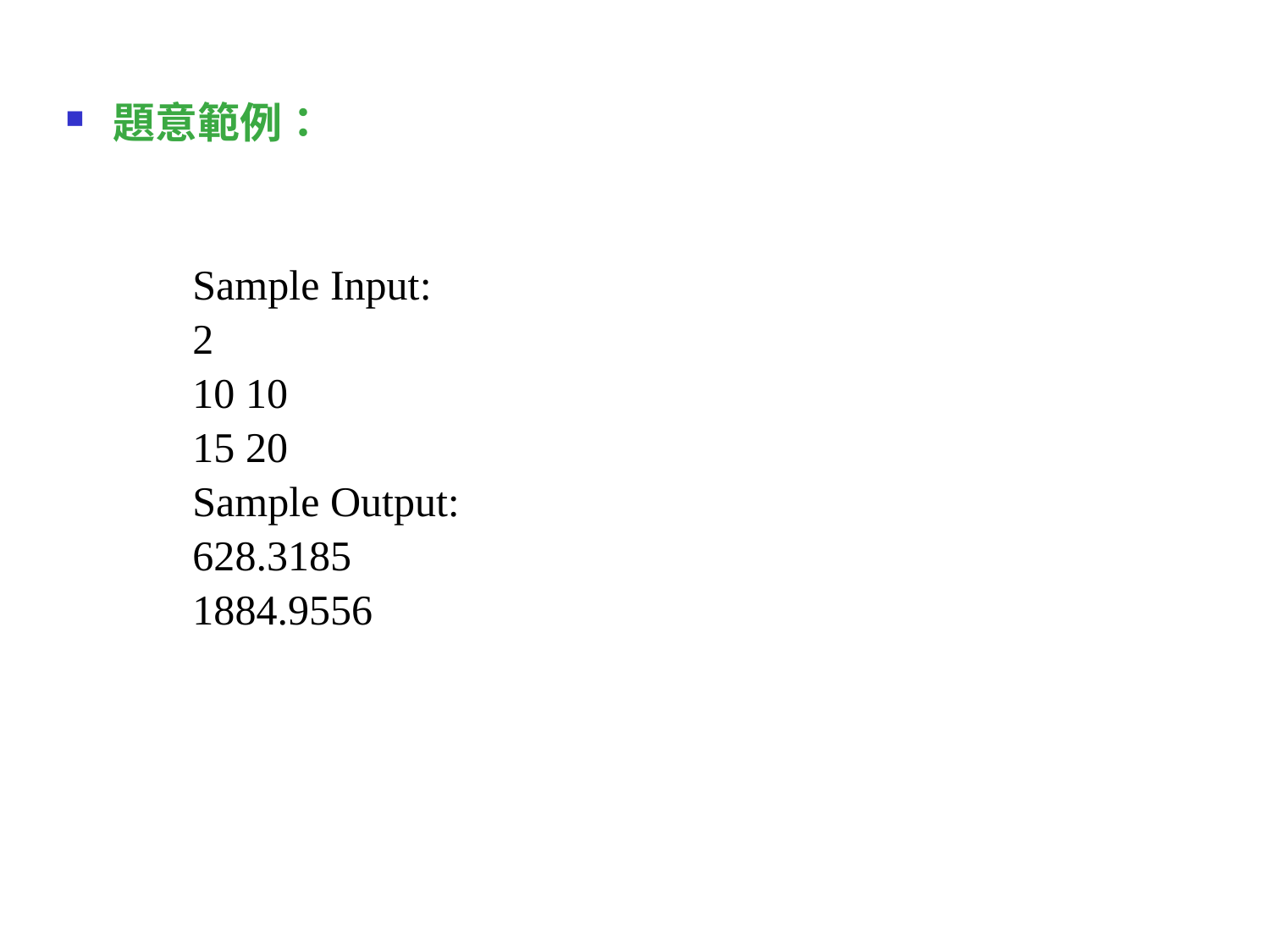

題意範例：

	Sample Input:
 	2
	10 10
	15 20
  	Sample Output:
	628.3185
	1884.9556